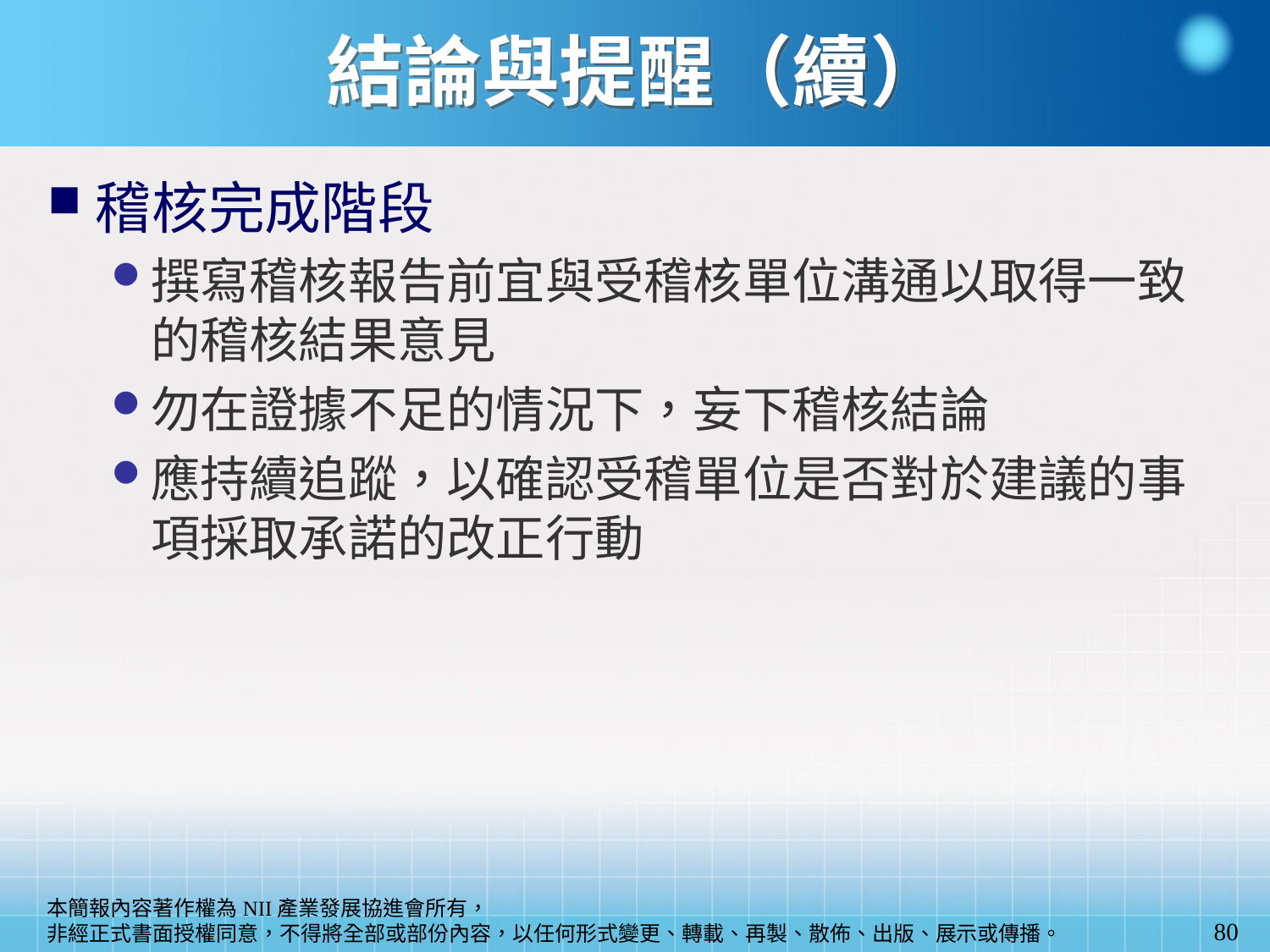

結論與提醒（續）
稽核完成階段
撰寫稽核報告前宜與受稽核單位溝通以取得一致的稽核結果意見
勿在證據不足的情況下，妄下稽核結論
應持續追蹤，以確認受稽單位是否對於建議的事項採取承諾的改正行動
80